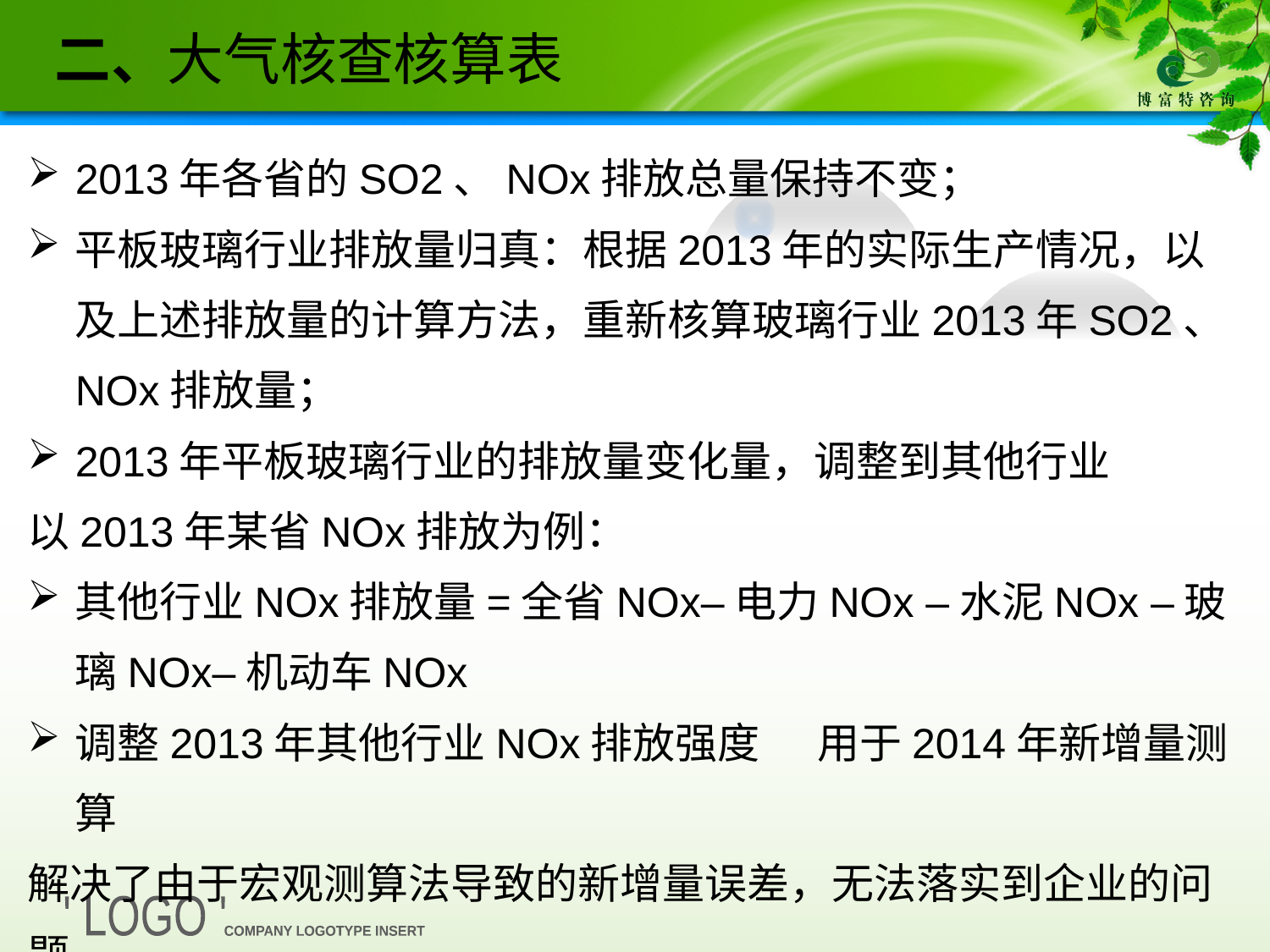

二、大气核查核算表
2013年各省的SO2、NOx排放总量保持不变；
平板玻璃行业排放量归真：根据2013年的实际生产情况，以及上述排放量的计算方法，重新核算玻璃行业2013年SO2、NOx排放量；
2013年平板玻璃行业的排放量变化量，调整到其他行业
以2013年某省NOx排放为例：
其他行业NOx排放量=全省NOx–电力NOx –水泥NOx –玻璃NOx–机动车NOx
调整2013年其他行业NOx排放强度      用于2014年新增量测算
解决了由于宏观测算法导致的新增量误差，无法落实到企业的问题